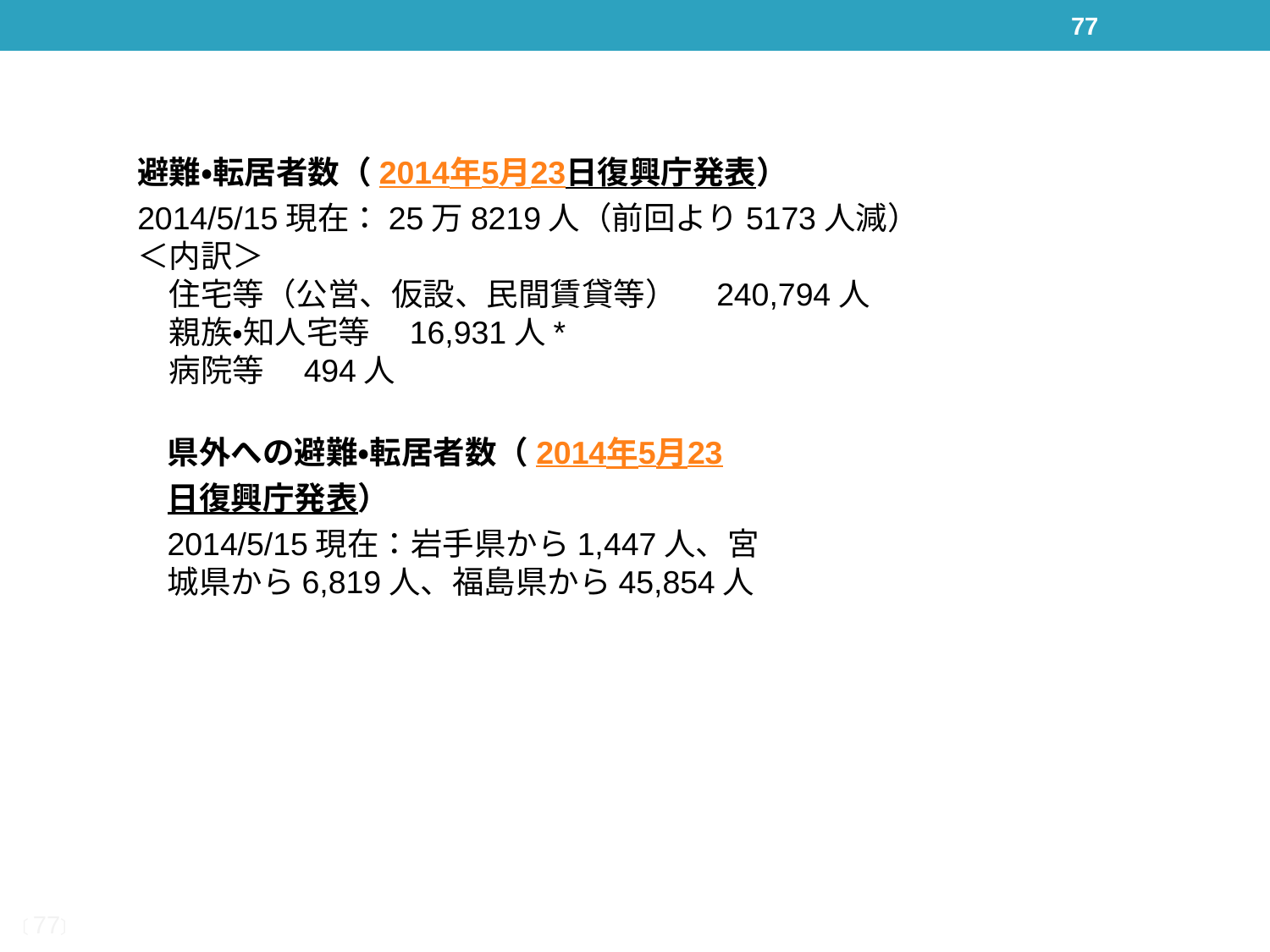

77
避難・転居者数（2014年5月23日復興庁発表）
2014/5/15現在：25万8219人（前回より5173人減）
＜内訳＞
　住宅等（公営、仮設、民間賃貸等）　240,794人
　親族・知人宅等　16,931人*
　病院等　494人
県外への避難・転居者数（2014年5月23日復興庁発表）
2014/5/15現在：岩手県から1,447人、宮城県から6,819人、福島県から45,854人